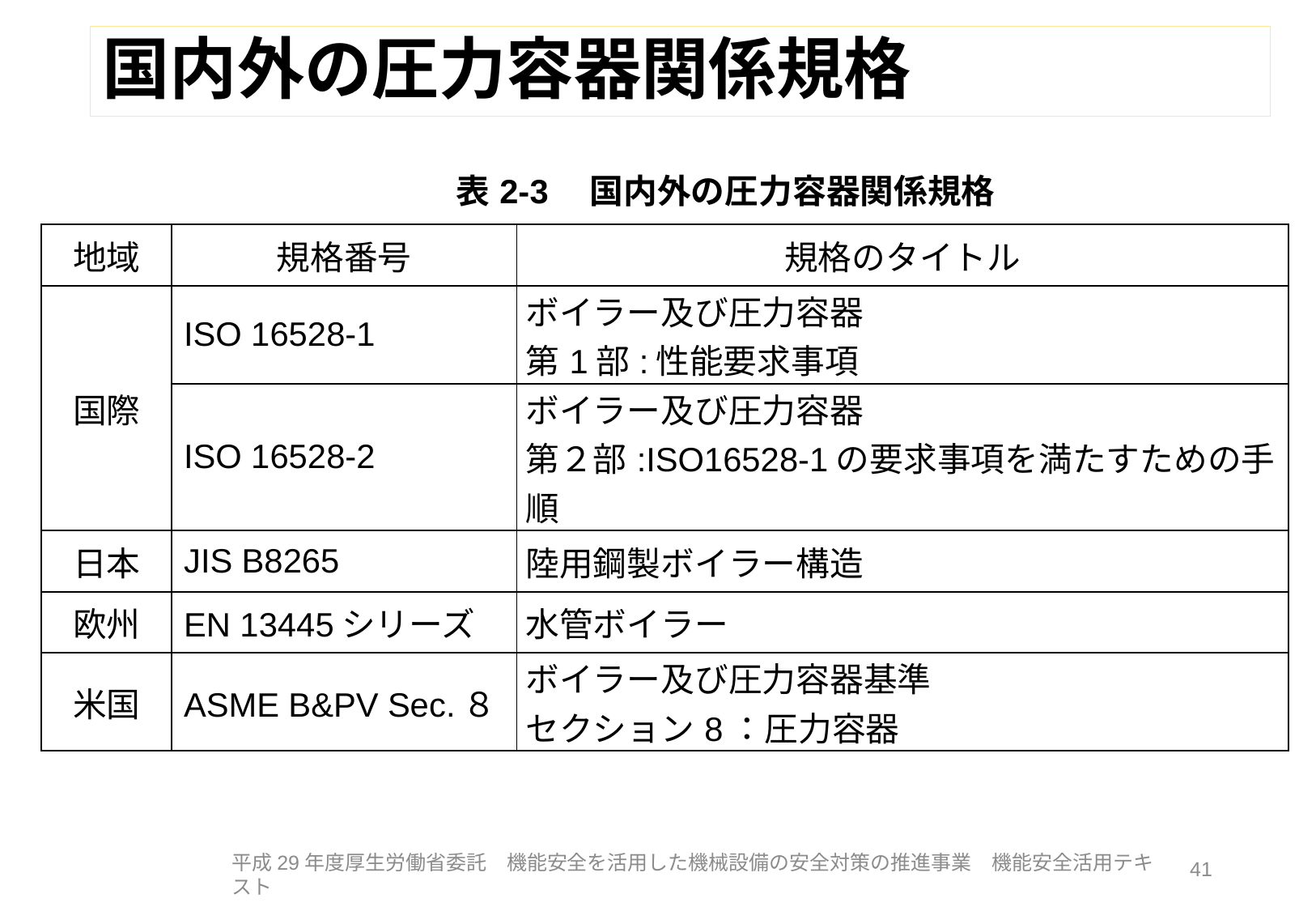

# 国内外の圧力容器関係規格
| 表2-3　国内外の圧力容器関係規格 |  |  |
| --- | --- | --- |
| 地域 | 規格番号 | 規格のタイトル |
| 国際 | ISO 16528-1 | ボイラー及び圧力容器　 第1部:性能要求事項 |
|  | ISO 16528-2 | ボイラー及び圧力容器　 第２部:ISO16528-1の要求事項を満たすための手順 |
| 日本 | JIS B8265 | 陸用鋼製ボイラー構造 |
| 欧州 | EN 13445シリーズ | 水管ボイラー |
| 米国 | ASME B&PV Sec.８ | ボイラー及び圧力容器基準　 セクション8：圧力容器 |
平成29年度厚生労働省委託　機能安全を活用した機械設備の安全対策の推進事業　機能安全活用テキスト
41